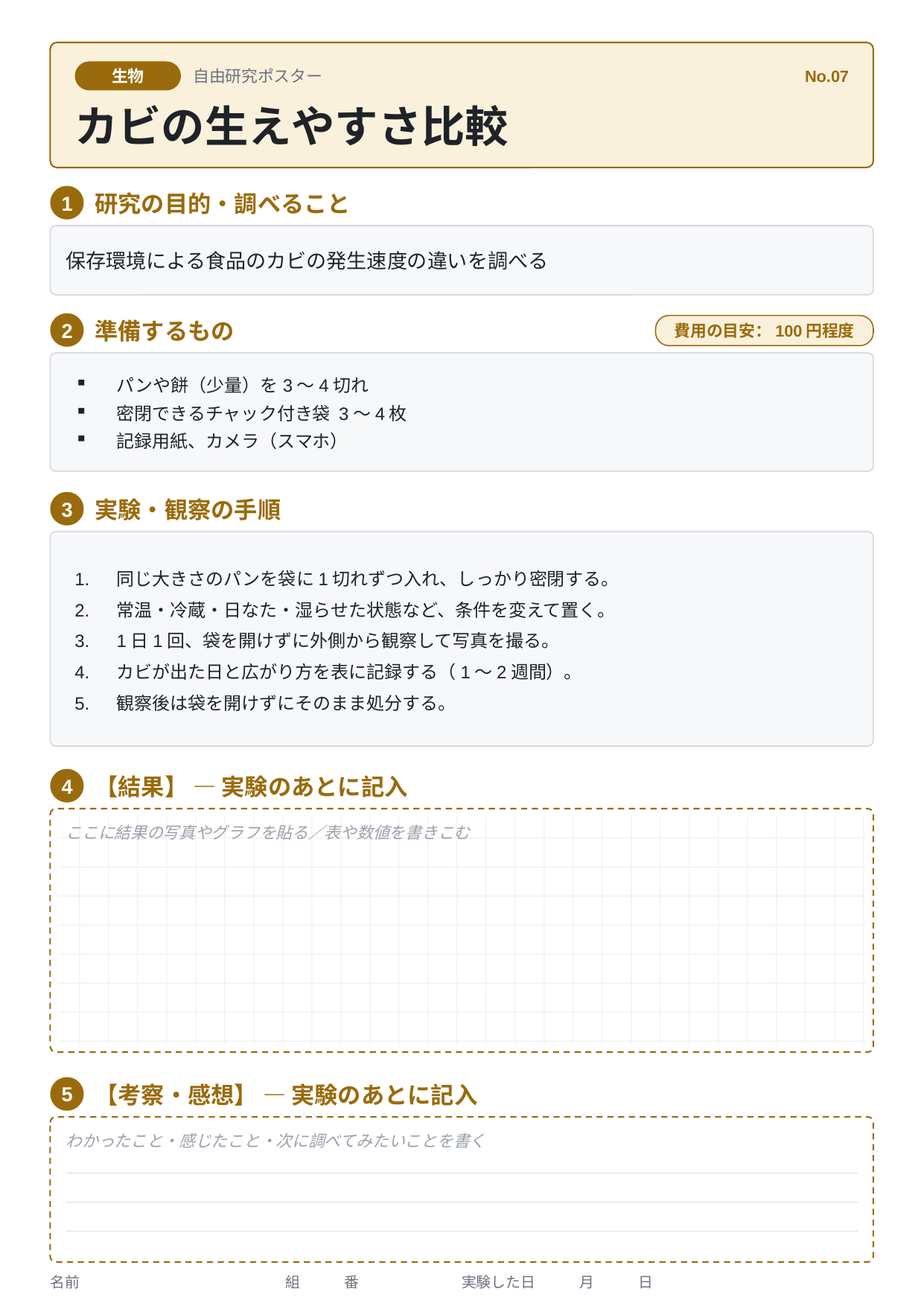

生物
自由研究ポスター
No.07
カビの生えやすさ比較
研究の目的・調べること

1

保存環境による食品のカビの発生速度の違いを調べる
準備するもの

2

費用の目安：100円程度

パンや餅（少量）を3〜4切れ
密閉できるチャック付き袋 3〜4枚
記録用紙、カメラ（スマホ）
実験・観察の手順

3

同じ大きさのパンを袋に1切れずつ入れ、しっかり密閉する。
常温・冷蔵・日なた・湿らせた状態など、条件を変えて置く。
1日1回、袋を開けずに外側から観察して写真を撮る。
カビが出た日と広がり方を表に記録する（1〜2週間）。
観察後は袋を開けずにそのまま処分する。
【結果】 — 実験のあとに記入

4

ここに結果の写真やグラフを貼る／表や数値を書きこむ

【考察・感想】 — 実験のあとに記入

5

わかったこと・感じたこと・次に調べてみたいことを書く

名前　　　　　　　　　　　　　　組　　　番　　　　　　　実験した日　　　月　　　日